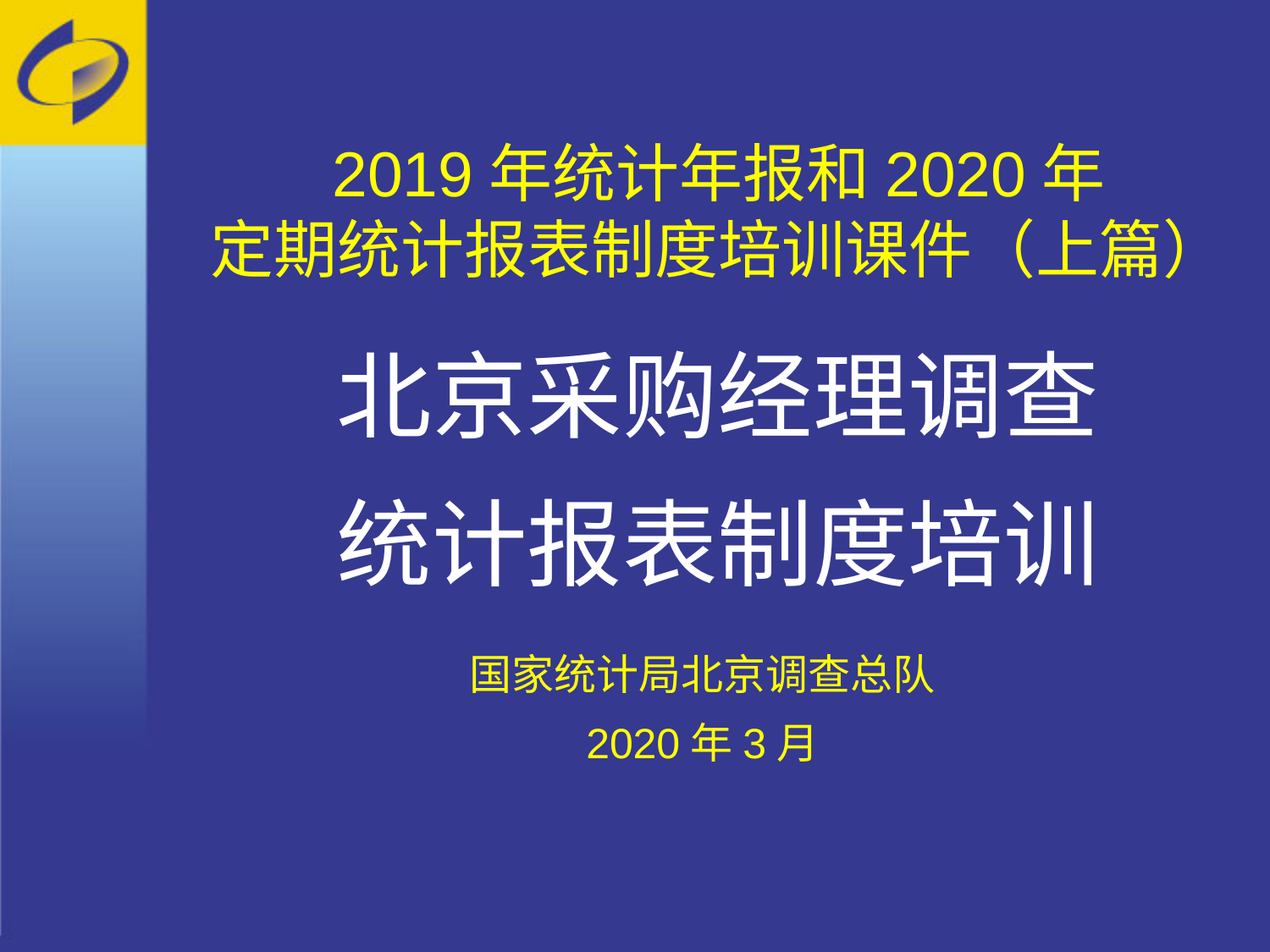

2019年统计年报和2020年
定期统计报表制度培训课件（上篇）
北京采购经理调查
统计报表制度培训

国家统计局北京调查总队
2020年3月